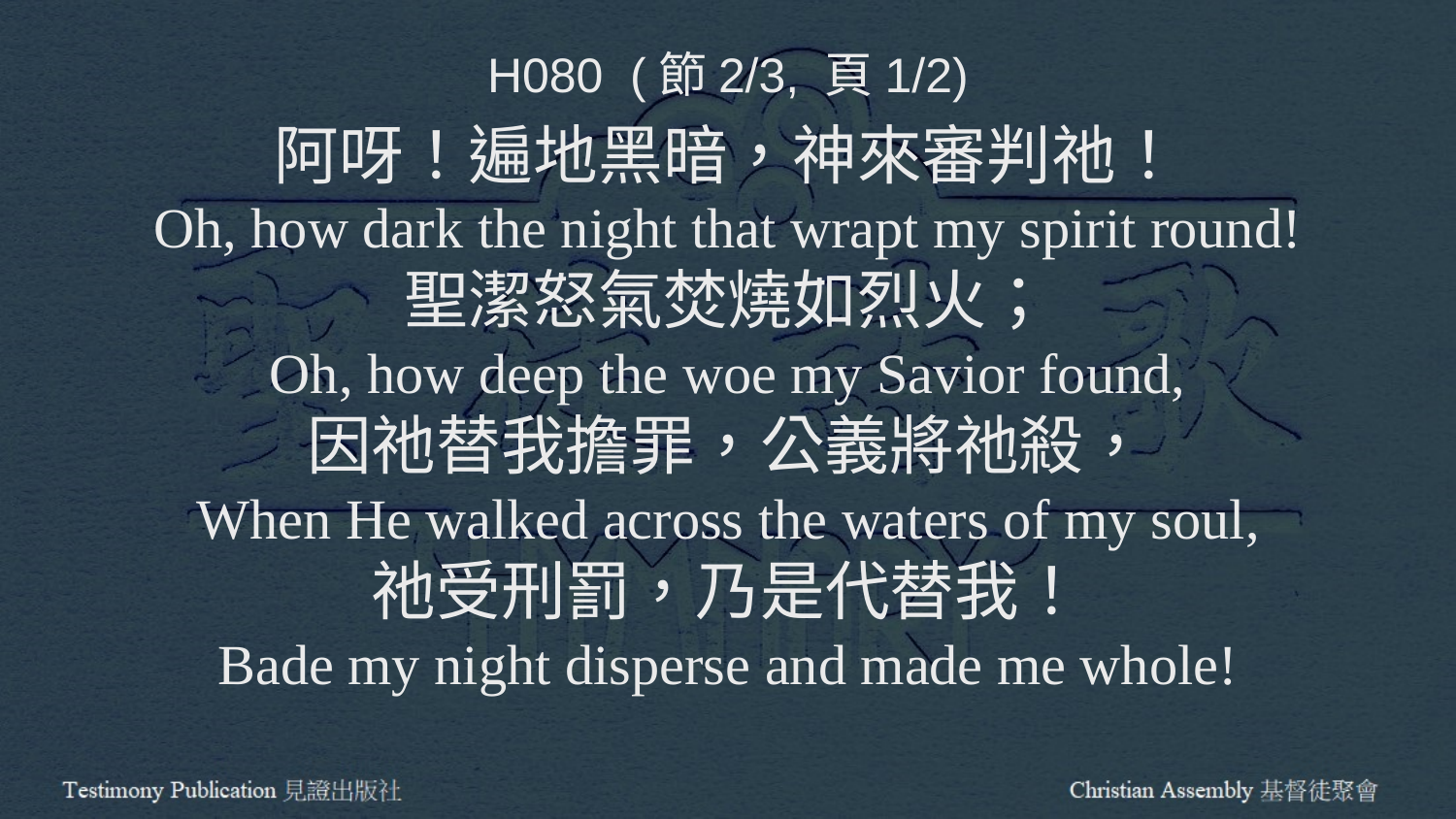

H080  (節2/3, 頁1/2)
阿呀！遍地黑暗，神來審判祂！
Oh, how dark the night that wrapt my spirit round!
聖潔怒氣焚燒如烈火；
Oh, how deep the woe my Savior found,
因祂替我擔罪，公義將祂殺，
When He walked across the waters of my soul,
祂受刑罰，乃是代替我！
Bade my night disperse and made me whole!